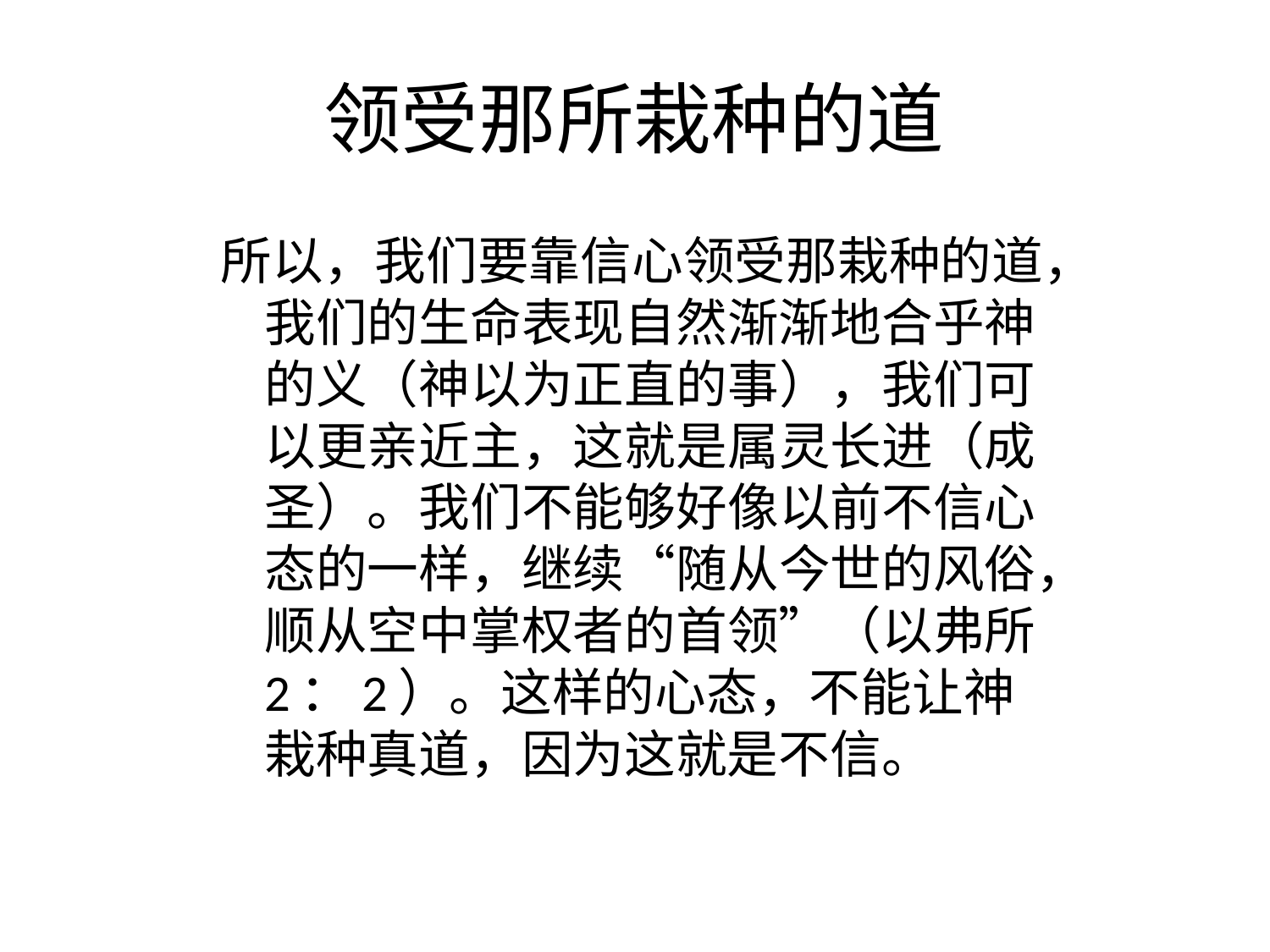

# 领受那所栽种的道
所以，我们要靠信心领受那栽种的道，我们的生命表现自然渐渐地合乎神的义（神以为正直的事），我们可以更亲近主，这就是属灵长进（成圣）。我们不能够好像以前不信心态的一样，继续“随从今世的风俗，顺从空中掌权者的首领”（以弗所2：2）。这样的心态，不能让神栽种真道，因为这就是不信。